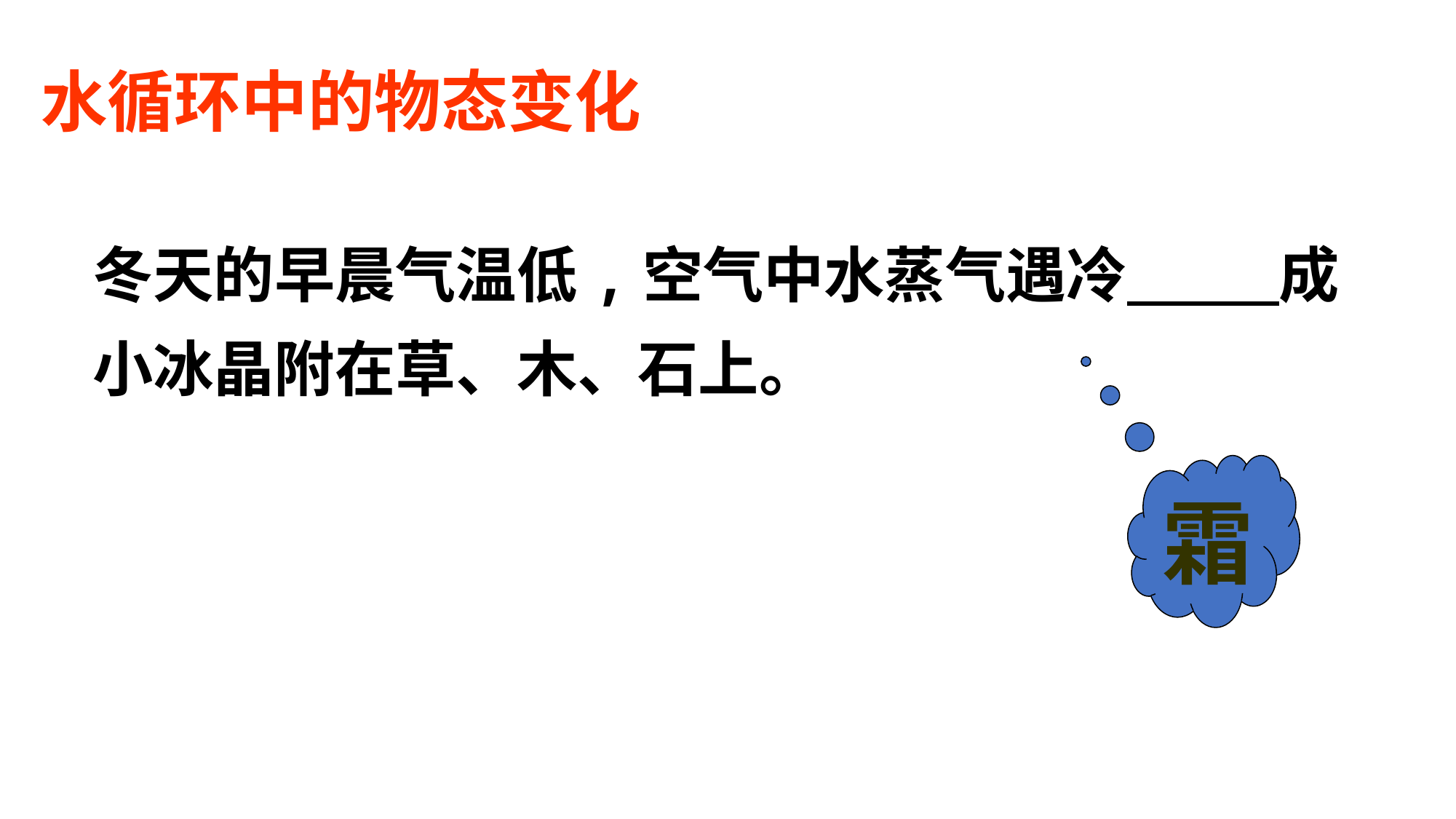

水循环中的物态变化
冬天的早晨气温低,空气中水蒸气遇冷     成小冰晶附在草、木、石上。
霜